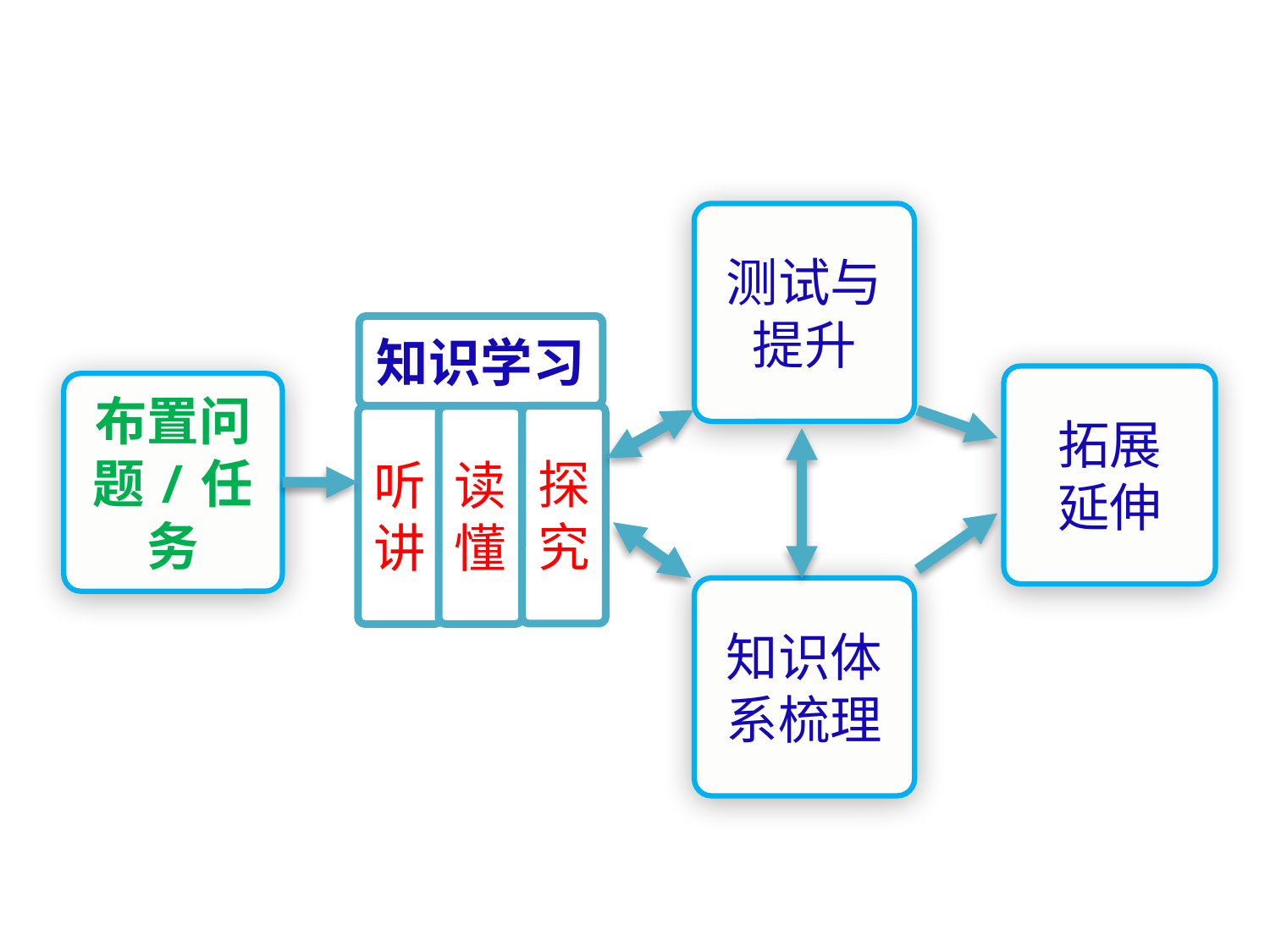

测试与提升
知识学习
探究
听讲
读懂
拓展
延伸
布置问题/任务
知识体系梳理